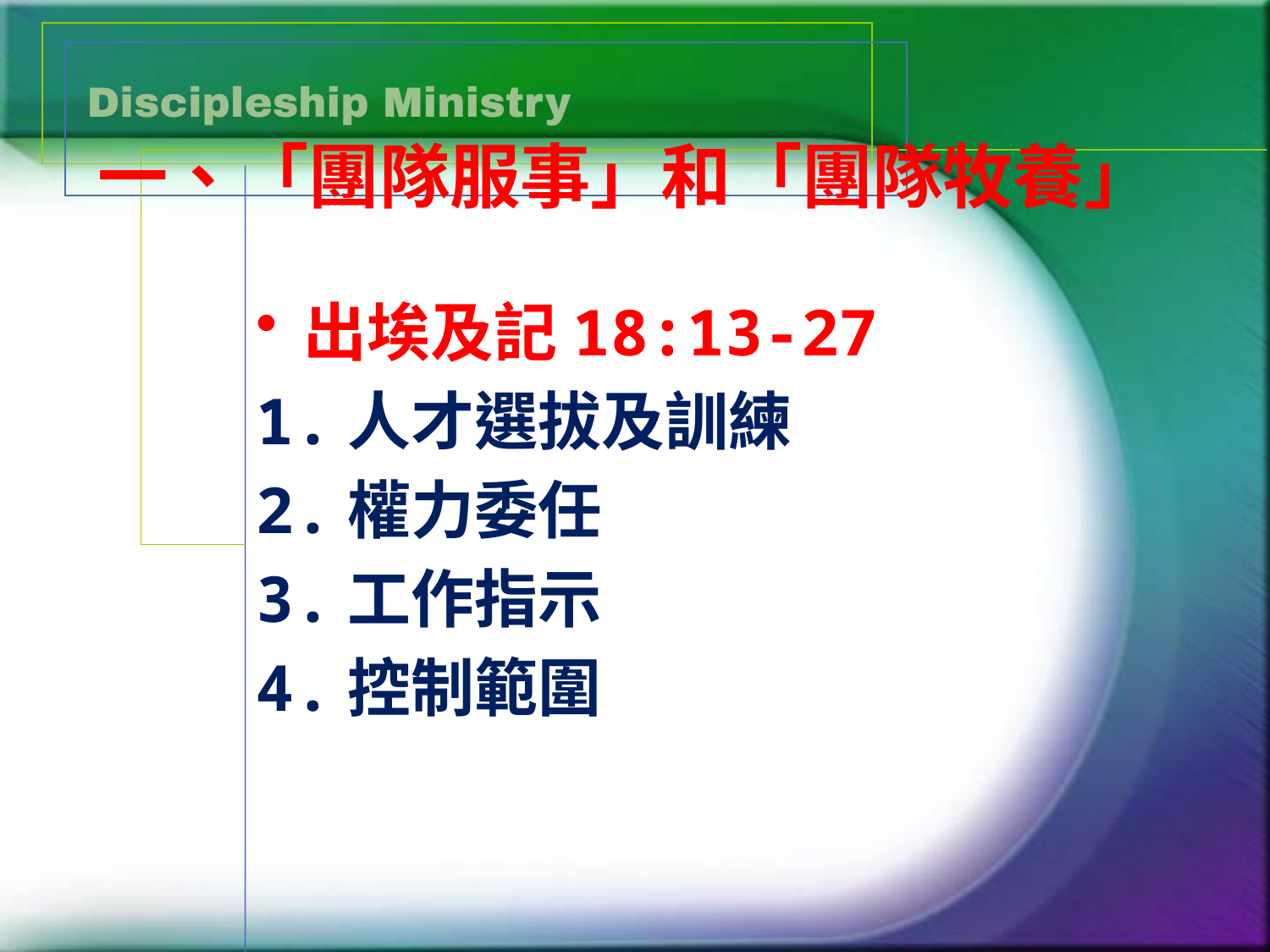

# Discipleship Ministry
一、「團隊服事」和「團隊牧養」
出埃及記18:13-27
1.人才選拔及訓練
2.權力委任
3.工作指示
4.控制範圍